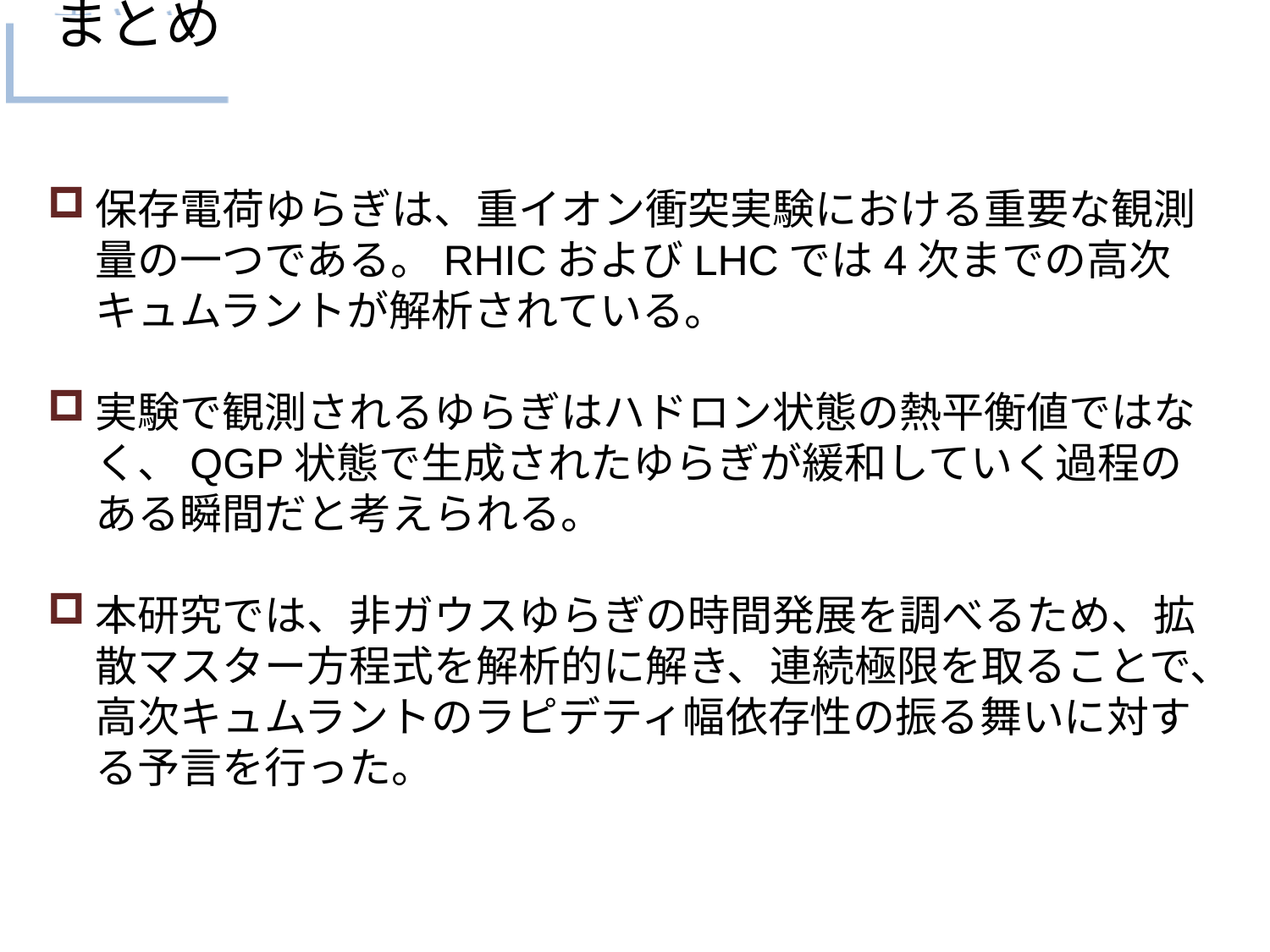

# まとめ
保存電荷ゆらぎは、重イオン衝突実験における重要な観測量の一つである。RHICおよびLHCでは4次までの高次キュムラントが解析されている。

実験で観測されるゆらぎはハドロン状態の熱平衡値ではなく、QGP状態で生成されたゆらぎが緩和していく過程のある瞬間だと考えられる。

本研究では、非ガウスゆらぎの時間発展を調べるため、拡散マスター方程式を解析的に解き、連続極限を取ることで、高次キュムラントのラピデティ幅依存性の振る舞いに対する予言を行った。